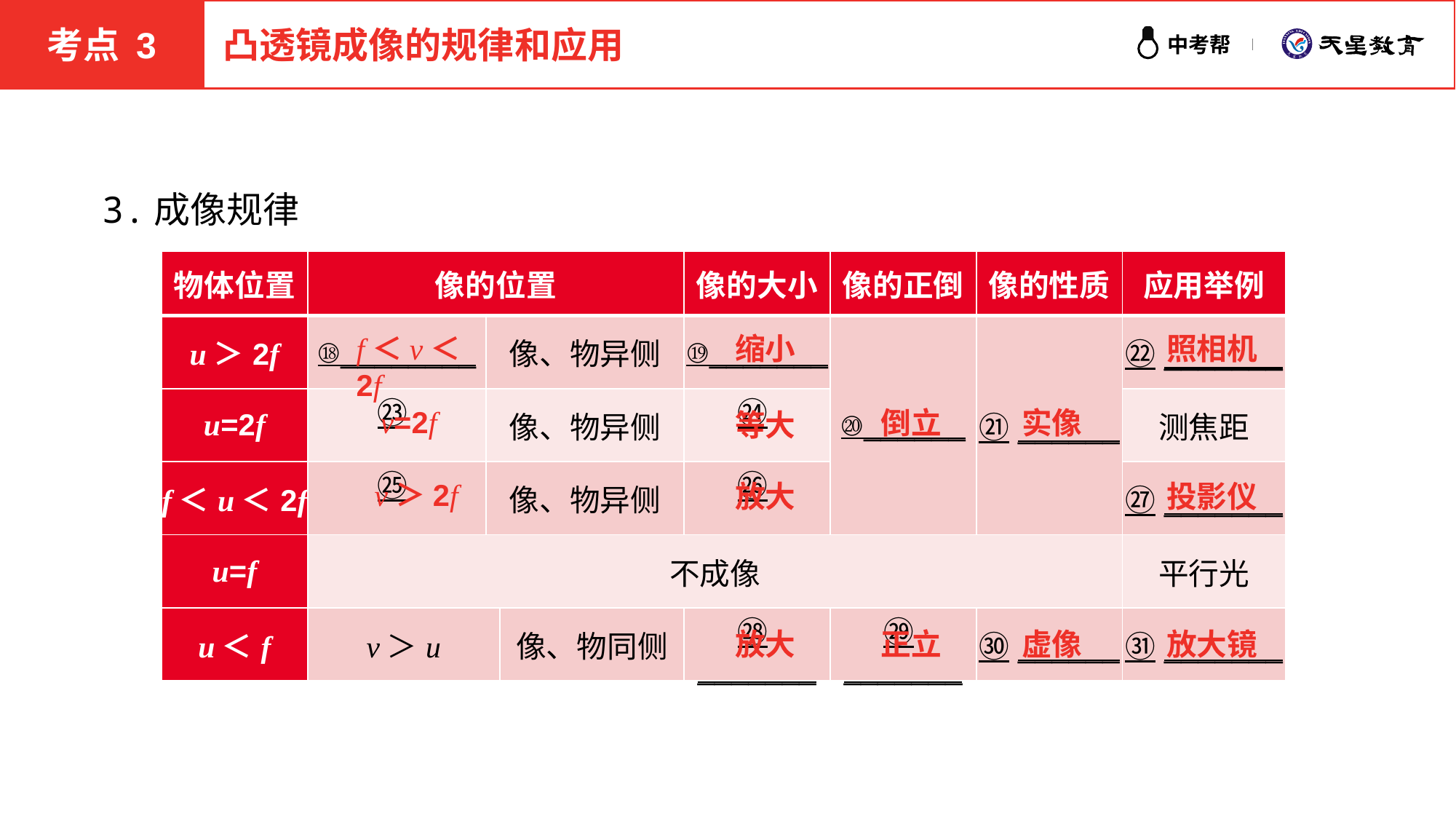

考点 3
凸透镜成像的规律和应用
3.成像规律
| 物体位置 | 像的位置 |  |  | 像的大小 | 像的正倒 | 像的性质 | 应用举例 |
| --- | --- | --- | --- | --- | --- | --- | --- |
| u＞2f | ⑱\_\_\_\_\_\_\_\_ | 像、物异侧 | 像、物异侧 | ⑲\_\_\_\_\_\_\_ | ⑳\_\_\_\_\_\_ | ㉑\_\_\_\_\_\_ | ㉒\_\_\_\_\_\_\_ |
| u=2f | ㉓\_\_\_\_\_\_\_\_\_ | 像、物异侧 | 像、物异侧 | ㉔\_\_\_\_\_\_\_ |  |  | 测焦距 |
| f＜u＜2f | ㉕\_\_\_\_\_\_\_\_\_ | 像、物异侧 | 像、物异侧 | ㉖\_\_\_\_\_\_\_ |  |  | ㉗\_\_\_\_\_\_\_ |
| u=f | 不成像 |  |  |  |  |  | 平行光 |
| u＜f | v＞u |  | 像、物同侧 | ㉘\_\_\_\_\_\_\_ | ㉙\_\_\_\_\_\_\_ | ㉚\_\_\_\_\_\_ | ㉛\_\_\_\_\_\_\_ |
f＜v＜2f
缩小
照相机
v=2f
倒立
实像
等大
v＞2f
放大
投影仪
放大
正立
虚像
放大镜